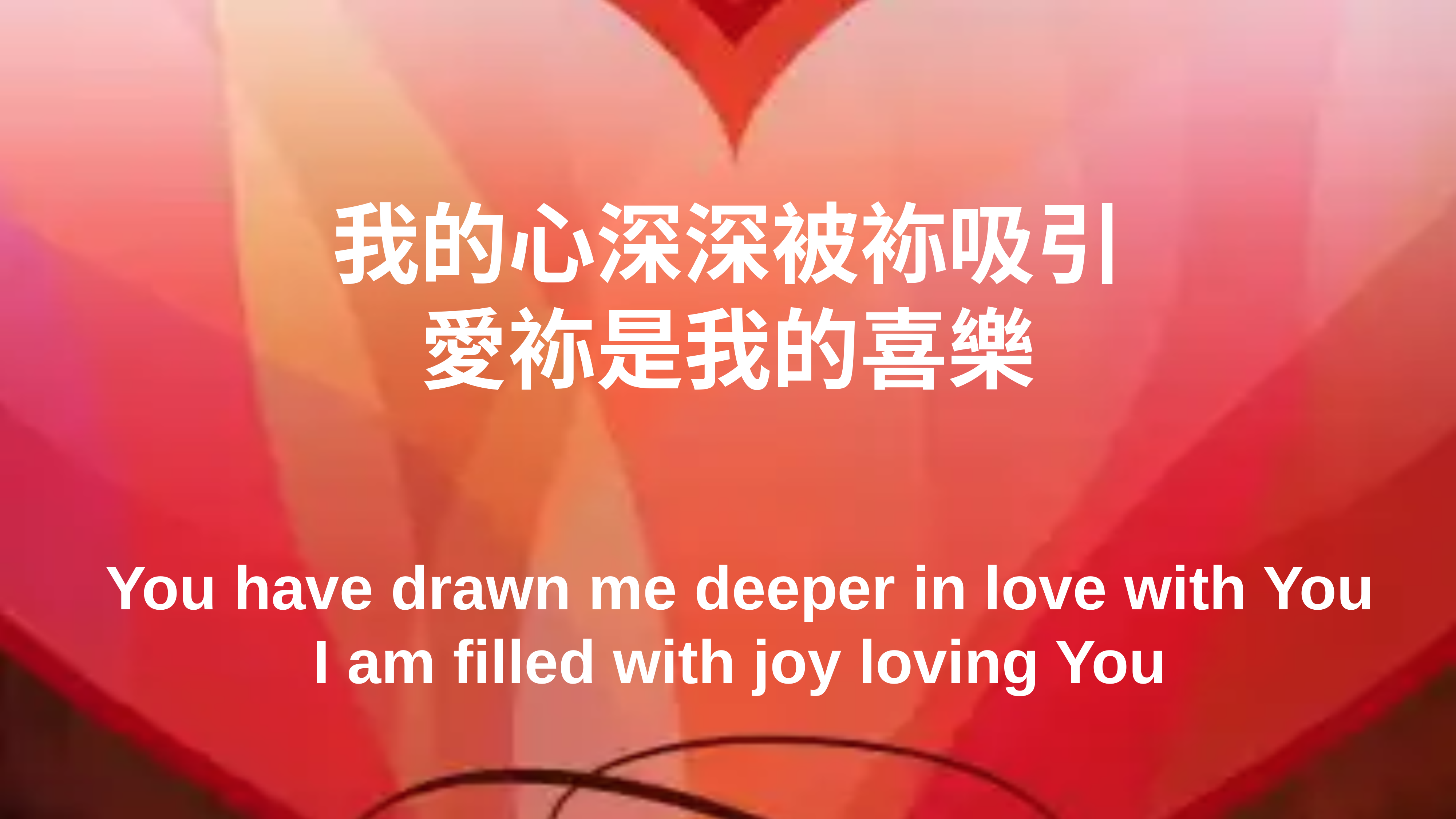

# 我的心深深被袮吸引
愛袮是我的喜樂
You have drawn me deeper in love with You
I am filled with joy loving You
6